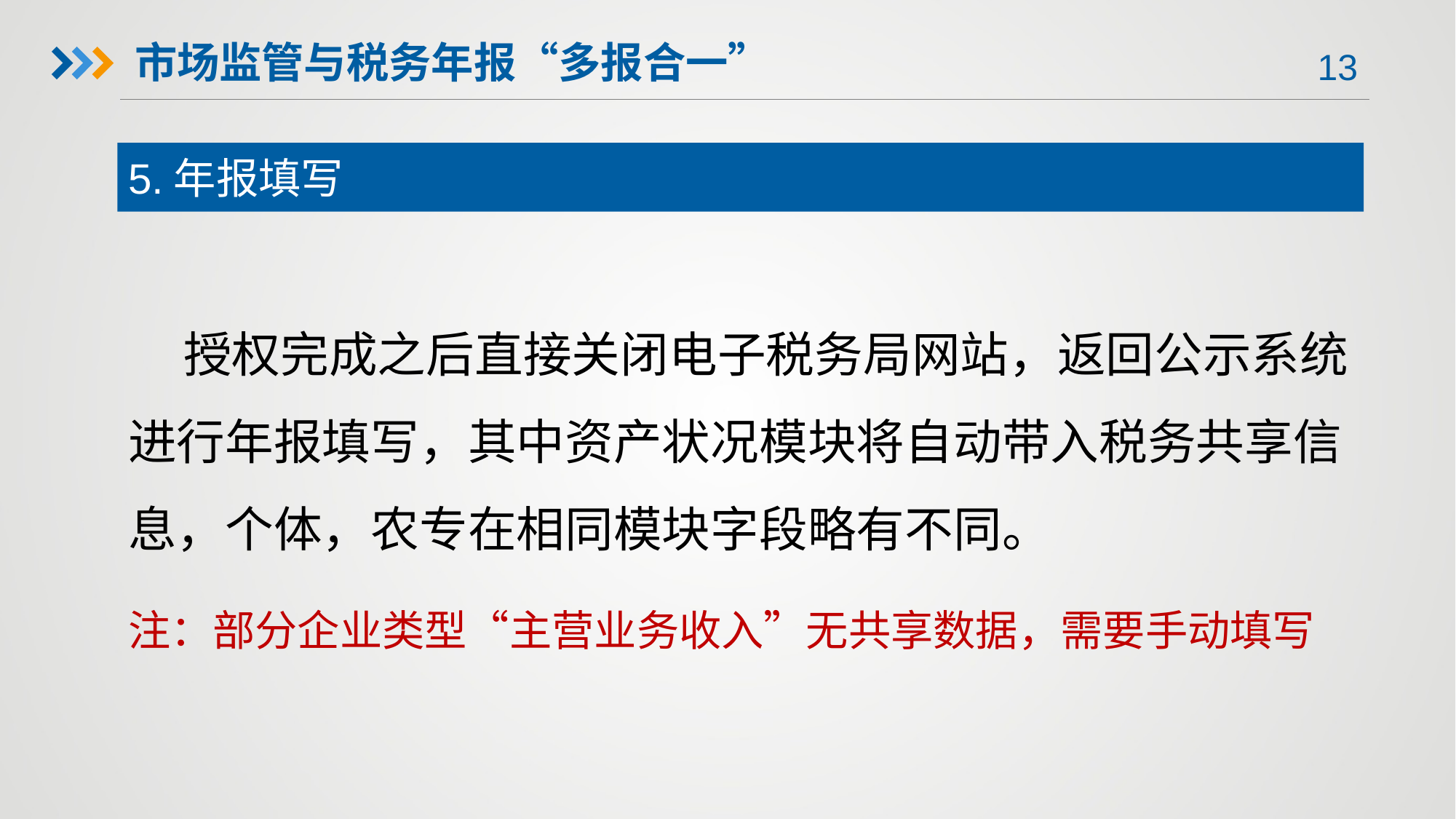

市场监管与税务年报“多报合一”
5.年报填写
    授权完成之后直接关闭电子税务局网站，返回公示系统进行年报填写，其中资产状况模块将自动带入税务共享信息，个体，农专在相同模块字段略有不同。

注：部分企业类型“主营业务收入”无共享数据，需要手动填写